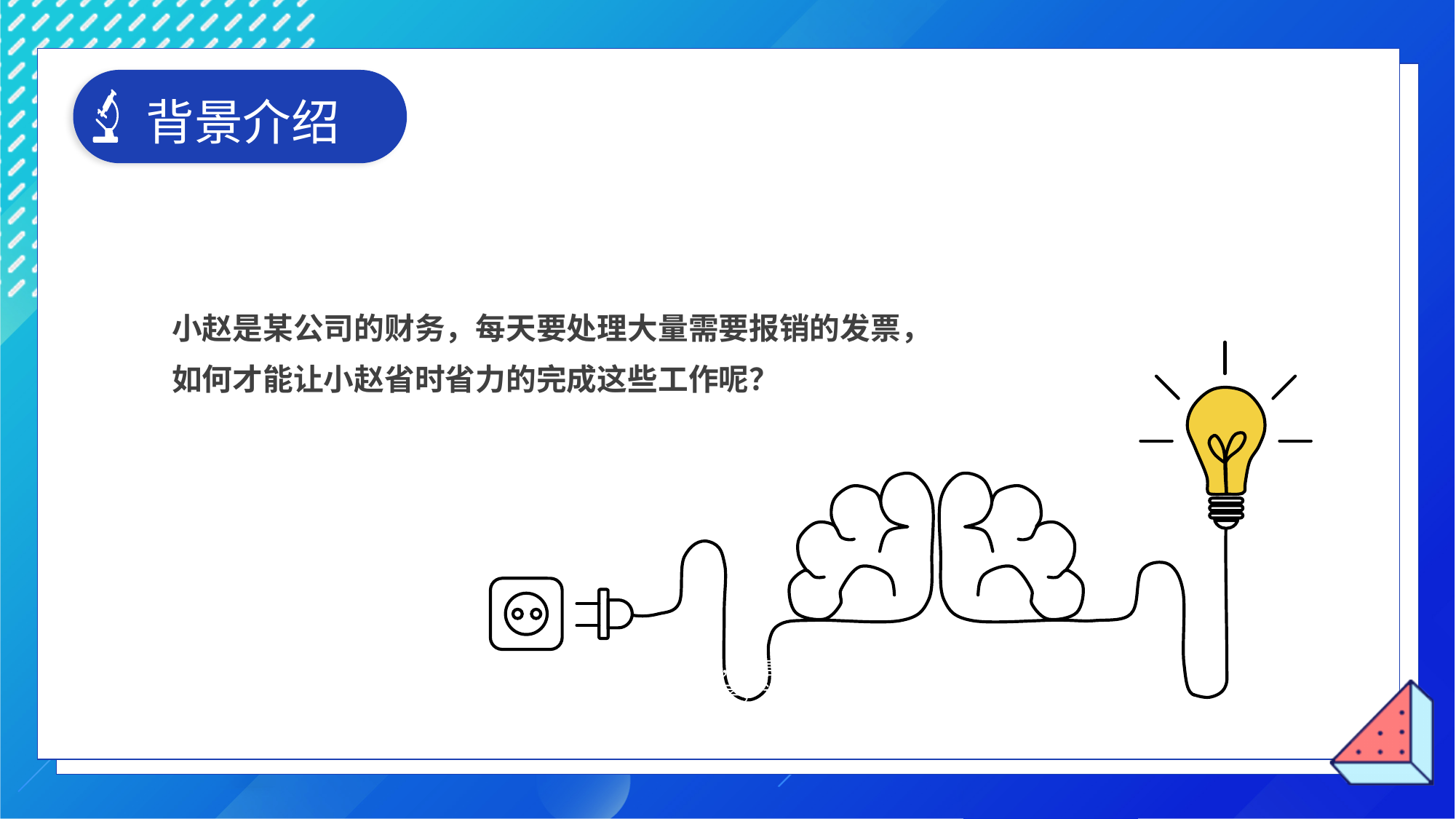

背景介绍
小赵是某公司的财务，每天要处理大量需要报销的发票，如何才能让小赵省时省力的完成这些工作呢？

此处输入文字，语言尽可能精炼此处输入文字，语言尽可能精炼此处输入文字，